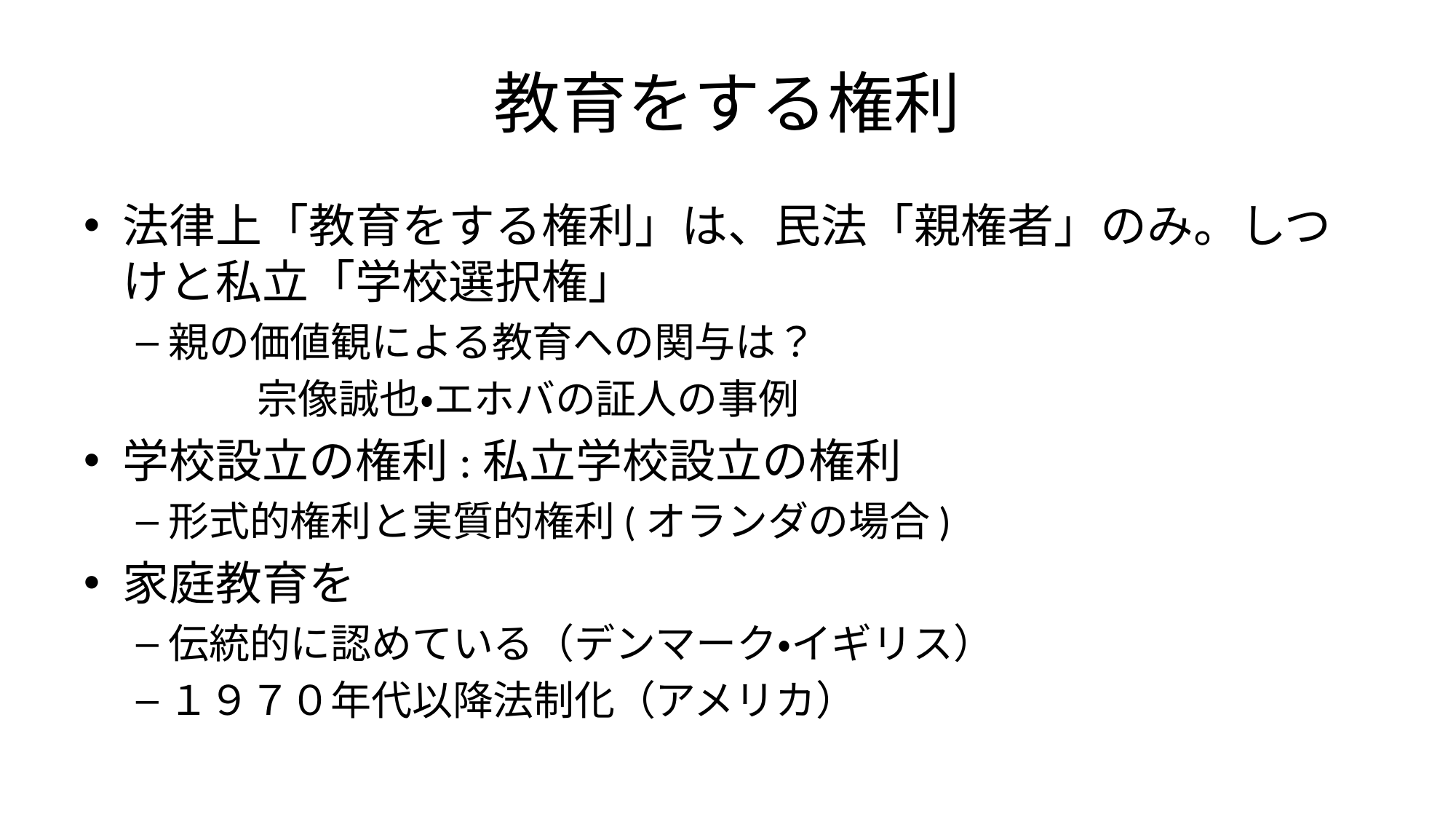

# 教育をする権利
法律上「教育をする権利」は、民法「親権者」のみ。しつけと私立「学校選択権」
親の価値観による教育への関与は？
　　　宗像誠也・エホバの証人の事例
学校設立の権利:私立学校設立の権利
形式的権利と実質的権利(オランダの場合)
家庭教育を
伝統的に認めている（デンマーク・イギリス）
１９７０年代以降法制化（アメリカ）